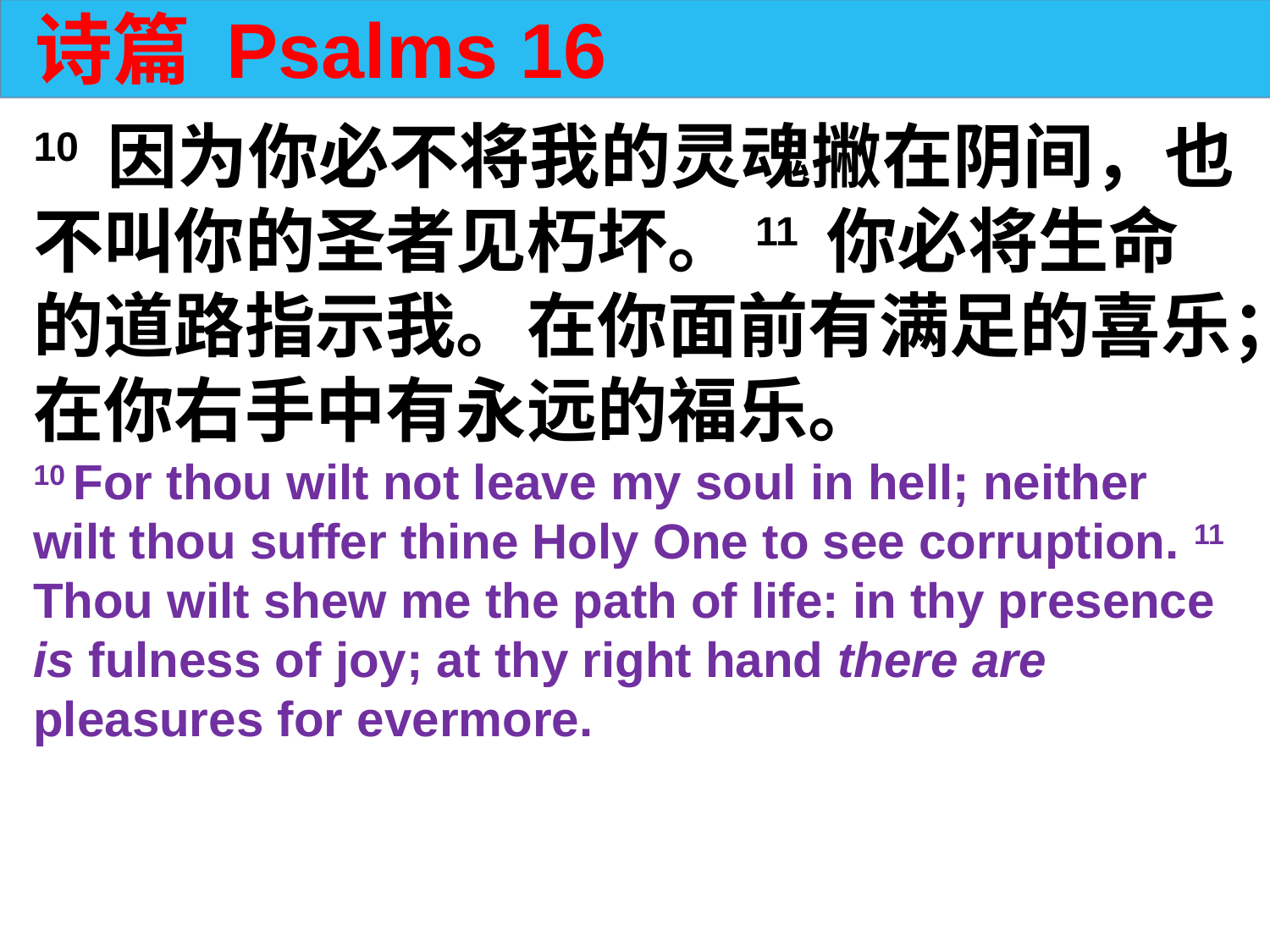

诗篇 Psalms 16
10 因为你必不将我的灵魂撇在阴间，也不叫你的圣者见朽坏。11 你必将生命的道路指示我。在你面前有满足的喜乐；在你右手中有永远的福乐。
10 For thou wilt not leave my soul in hell; neither wilt thou suffer thine Holy One to see corruption. 11 Thou wilt shew me the path of life: in thy presence is fulness of joy; at thy right hand there are pleasures for evermore.